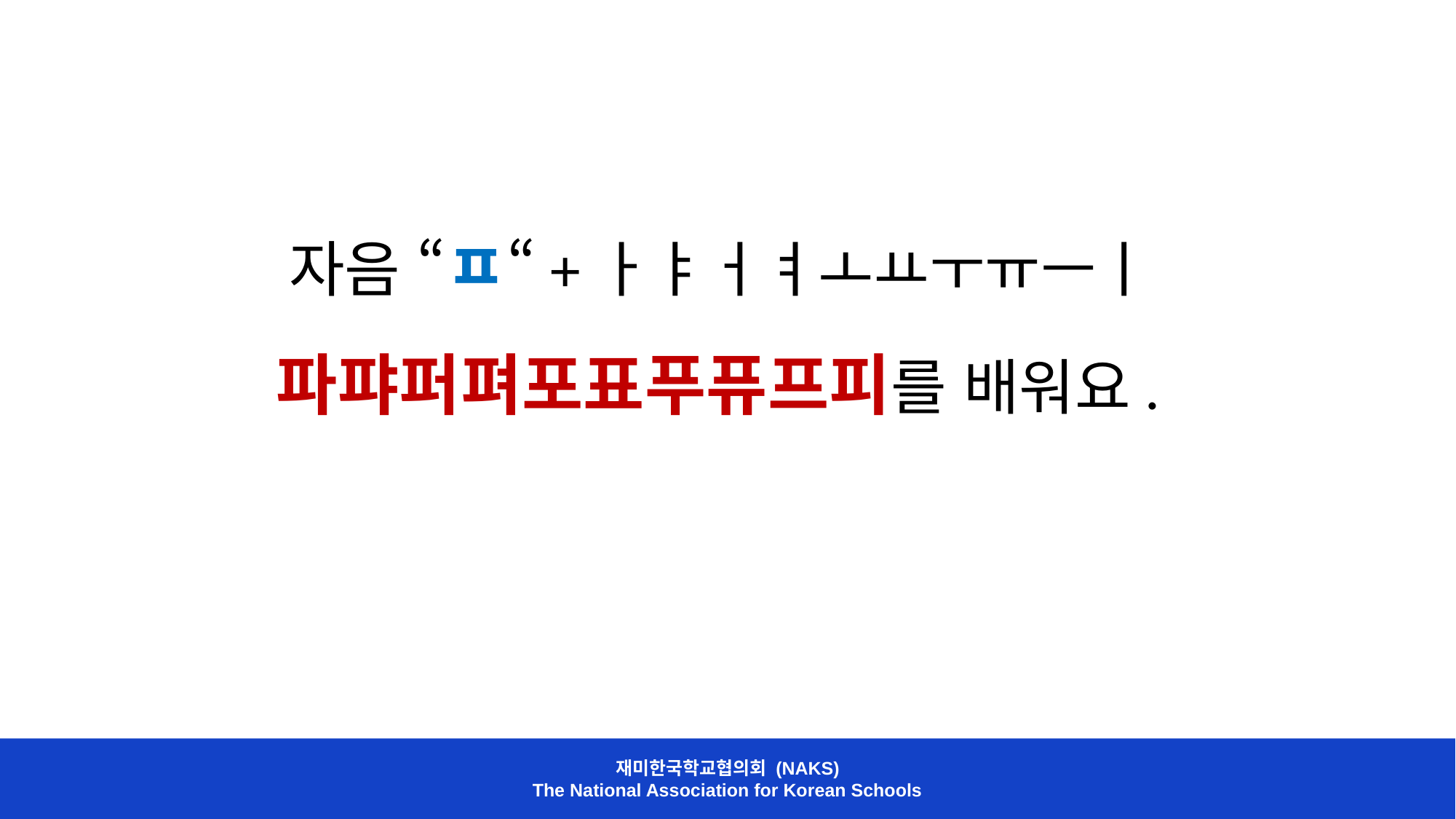

자음 “ㅍ“+ㅏㅑㅓㅕㅗㅛㅜㅠㅡㅣ
파퍄퍼펴포표푸퓨프피를 배워요.
재미한국학교협의회 (NAKS)
The National Association for Korean Schools